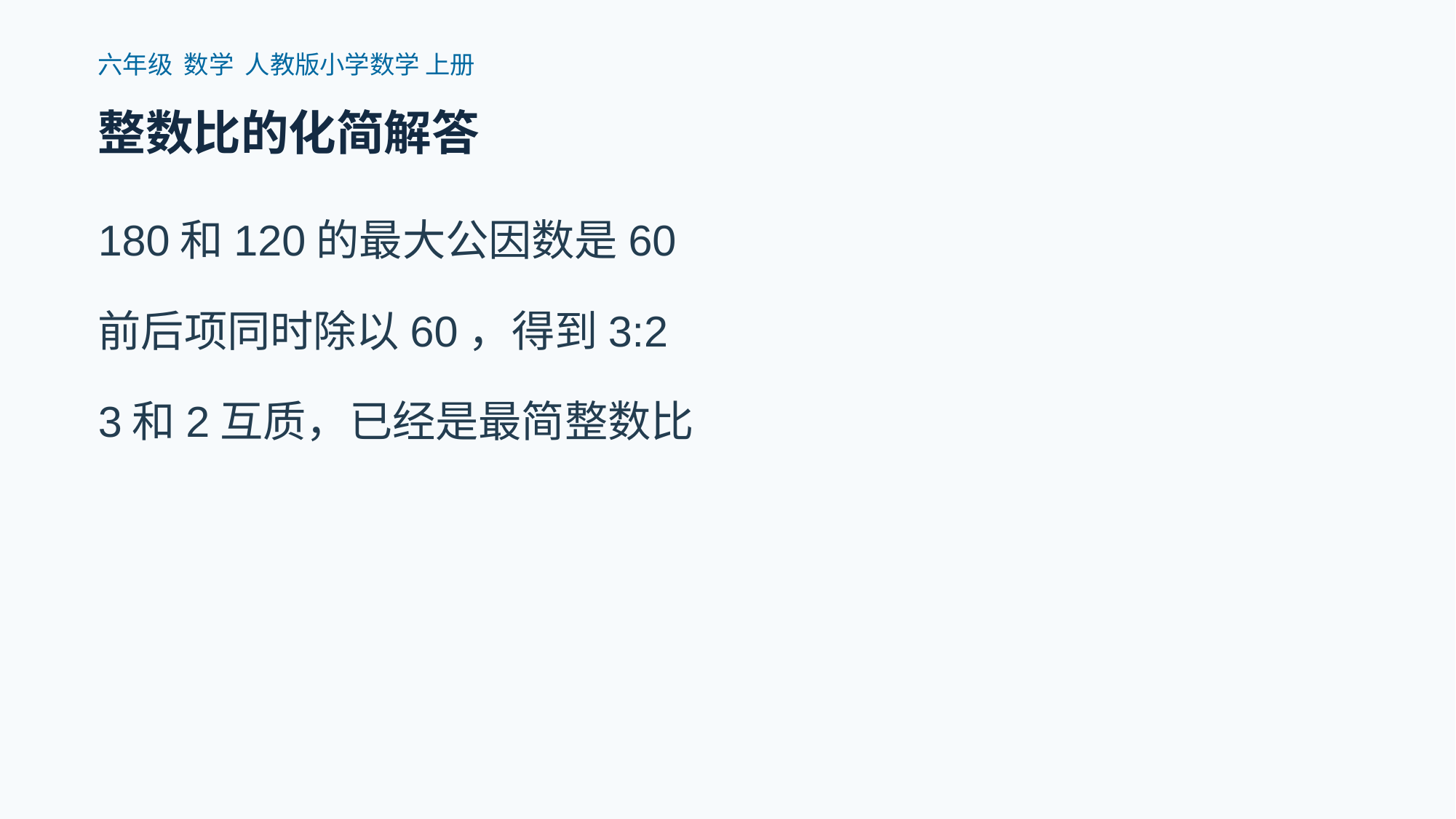

六年级  数学  人教版小学数学 上册
整数比的化简解答
180和120的最大公因数是60
前后项同时除以60，得到3:2
3和2互质，已经是最简整数比